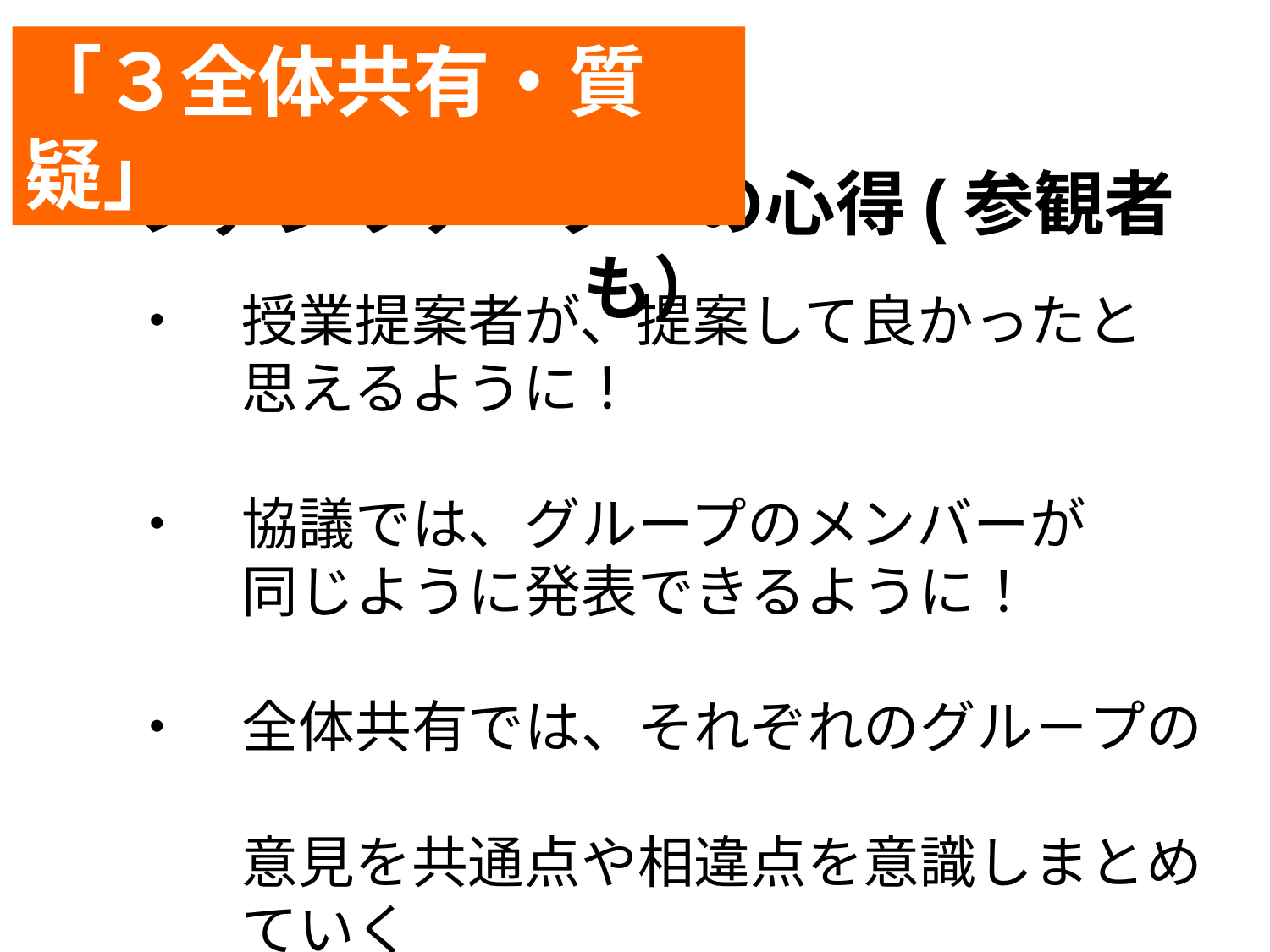

「３全体共有・質疑」
ファシリテータ－の心得(参観者も）
・　授業提案者が、提案して良かったと
　　思えるように！

・　協議では、グループのメンバーが
　　同じように発表できるように！

・　全体共有では、それぞれのグル－プの
　　意見を共通点や相違点を意識しまとめ
　　ていく